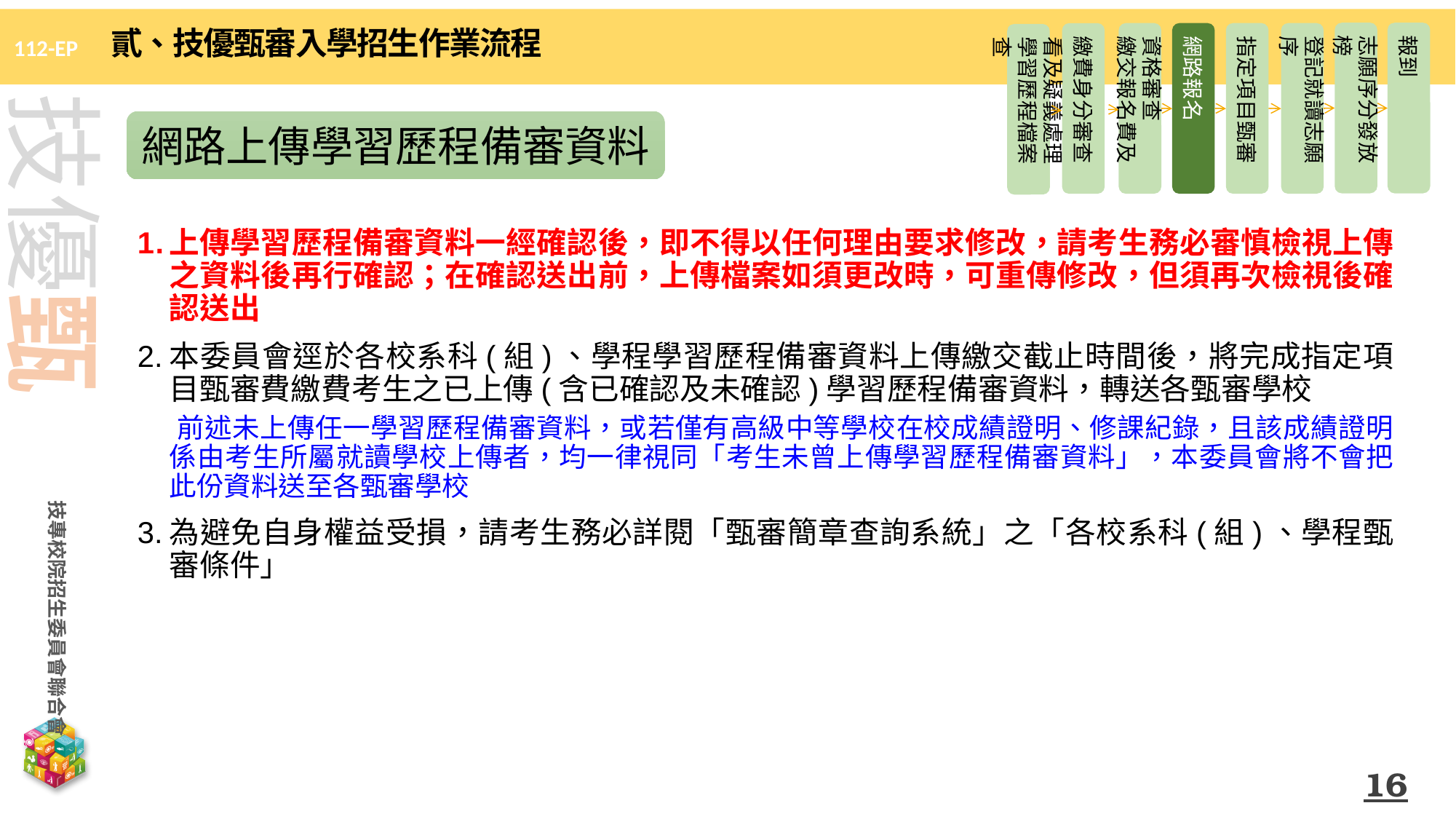

貳、技優甄審入學招生作業流程
志願序分發放榜
報到
資格審查
繳交報名費及
網路報名
指定項目甄審
登記就讀志願序
繳費身分審查
看及疑義處理
學習歷程檔案查
網路上傳學習歷程備審資料
上傳學習歷程備審資料一經確認後，即不得以任何理由要求修改，請考生務必審慎檢視上傳之資料後再行確認；在確認送出前，上傳檔案如須更改時，可重傳修改，但須再次檢視後確認送出
本委員會逕於各校系科(組)、學程學習歷程備審資料上傳繳交截止時間後，將完成指定項目甄審費繳費考生之已上傳(含已確認及未確認)學習歷程備審資料，轉送各甄審學校
     前述未上傳任一學習歷程備審資料，或若僅有高級中等學校在校成績證明、修課紀錄，且該成績證明係由考生所屬就讀學校上傳者，均一律視同「考生未曾上傳學習歷程備審資料」，本委員會將不會把此份資料送至各甄審學校
為避免自身權益受損，請考生務必詳閱「甄審簡章查詢系統」之「各校系科(組)、學程甄審條件」